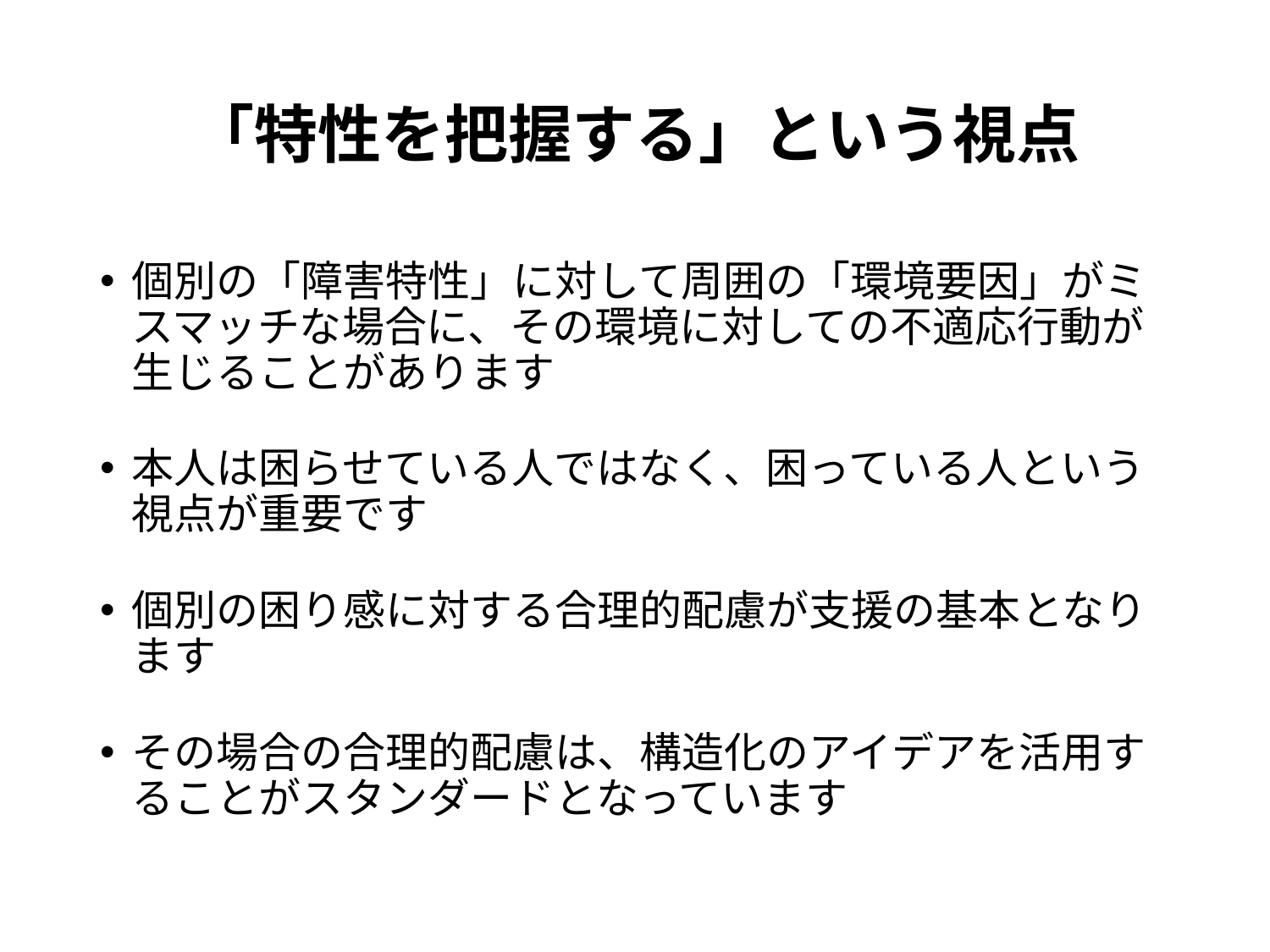

# 「特性を把握する」という視点
個別の「障害特性」に対して周囲の「環境要因」がミスマッチな場合に、その環境に対しての不適応行動が生じることがあります

本人は困らせている人ではなく、困っている人という視点が重要です

個別の困り感に対する合理的配慮が支援の基本となります

その場合の合理的配慮は、構造化のアイデアを活用することがスタンダードとなっています